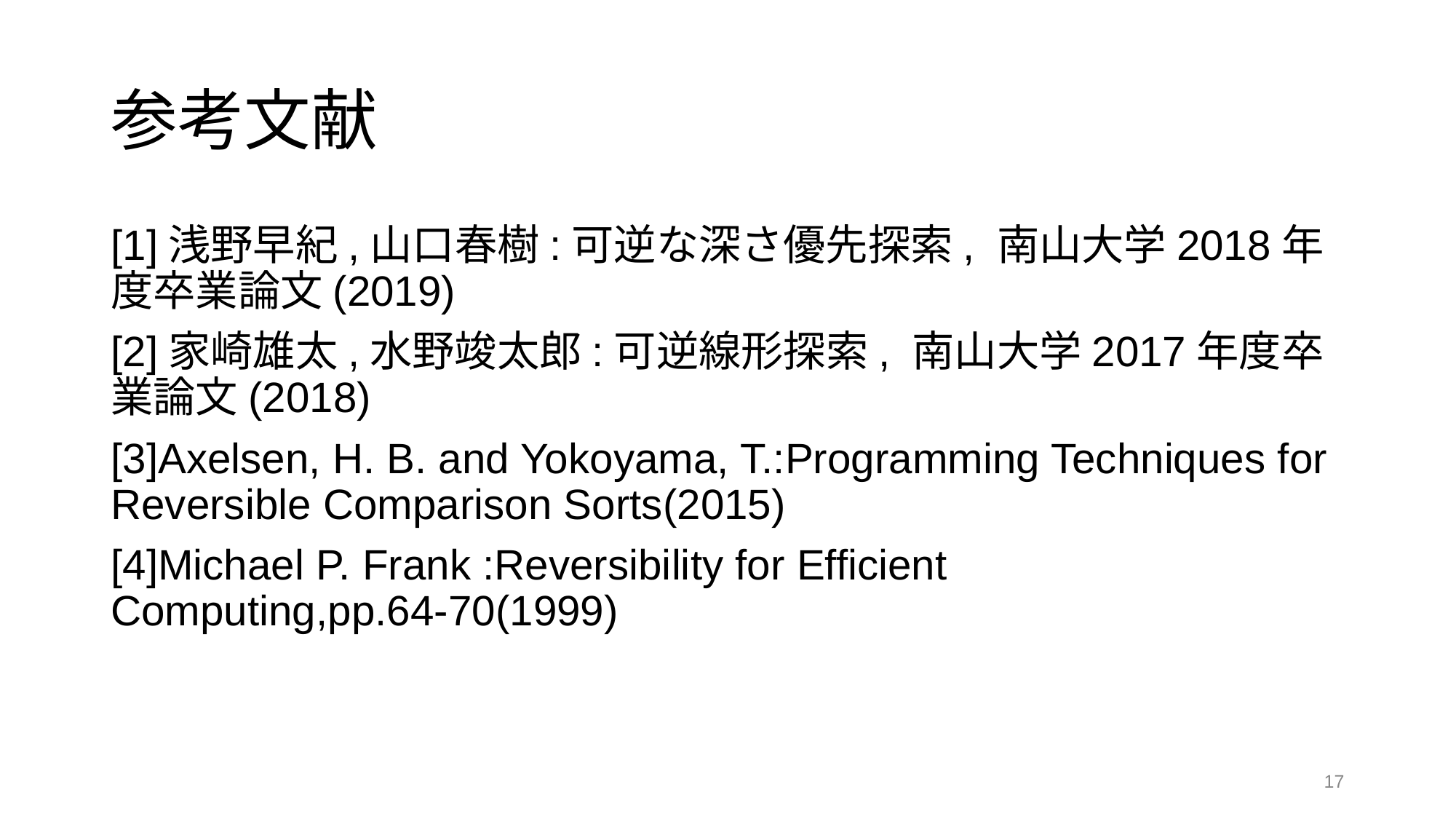

# 参考文献
[1]浅野早紀,山口春樹:可逆な深さ優先探索, 南山大学2018年度卒業論文(2019)
[2]家崎雄太,水野竣太郎:可逆線形探索, 南山大学2017年度卒業論文(2018)
[3]Axelsen, H. B. and Yokoyama, T.:Programming Techniques for Reversible Comparison Sorts(2015)
[4]Michael P. Frank :Reversibility for Efficient　Computing,pp.64-70(1999)

17